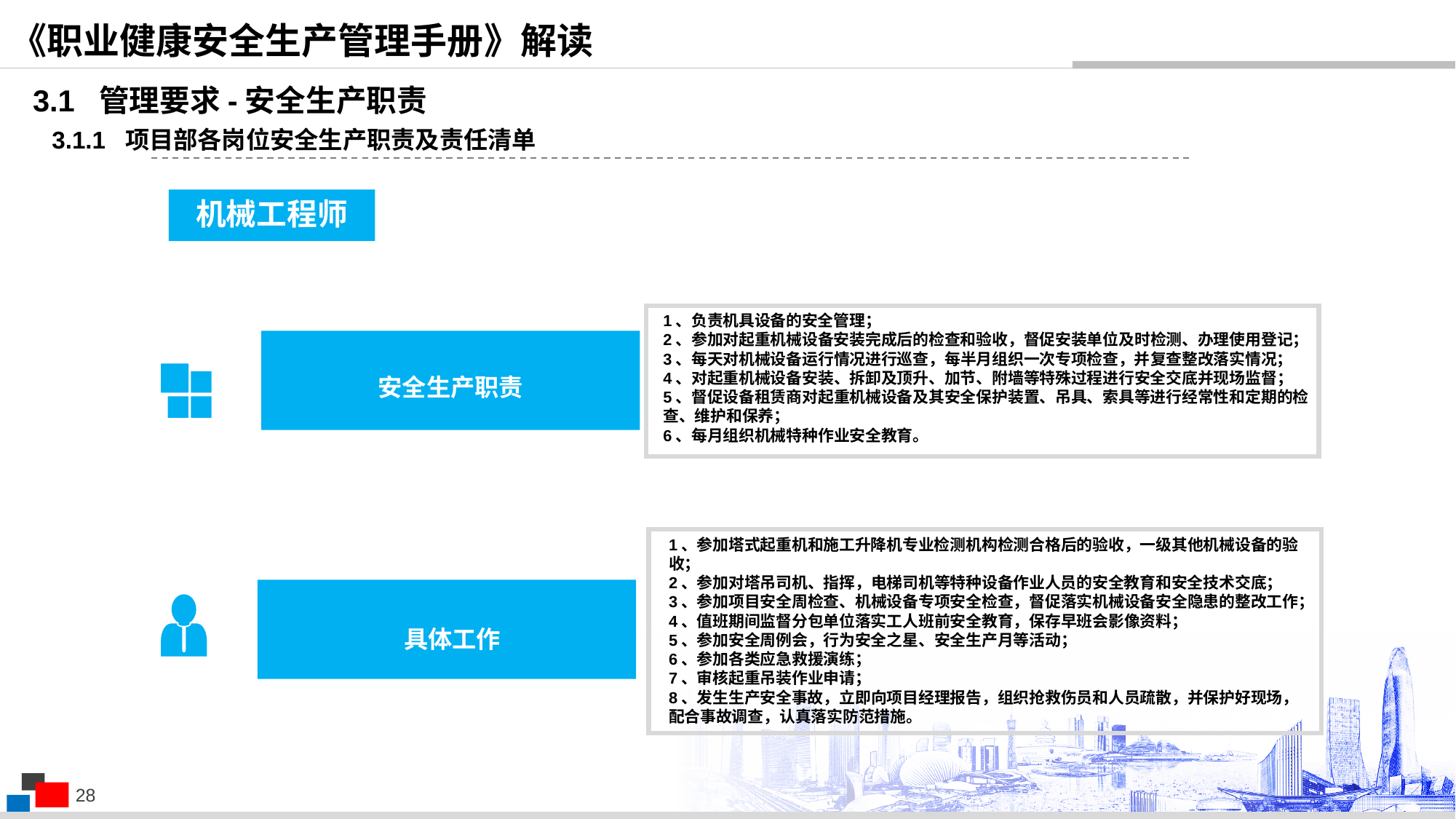

《职业健康安全生产管理手册》解读

3.1  管理要求-安全生产职责
3.1.1  项目部各岗位安全生产职责及责任清单
机械工程师

1、负责机具设备的安全管理；
2、参加对起重机械设备安装完成后的检查和验收，督促安装单位及时检测、办理使用登记；
3、每天对机械设备运行情况进行巡查，每半月组织一次专项检查，并复查整改落实情况；
4、对起重机械设备安装、拆卸及顶升、加节、附墙等特殊过程进行安全交底并现场监督；
5、督促设备租赁商对起重机械设备及其安全保护装置、吊具、索具等进行经常性和定期的检查、维护和保养；
6、每月组织机械特种作业安全教育。

安全生产职责

1、参加塔式起重机和施工升降机专业检测机构检测合格后的验收，一级其他机械设备的验收；
2、参加对塔吊司机、指挥，电梯司机等特种设备作业人员的安全教育和安全技术交底；
3、参加项目安全周检查、机械设备专项安全检查，督促落实机械设备安全隐患的整改工作；
4、值班期间监督分包单位落实工人班前安全教育，保存早班会影像资料；
5、参加安全周例会，行为安全之星、安全生产月等活动；
6、参加各类应急救援演练；
7、审核起重吊装作业申请；
8、发生生产安全事故，立即向项目经理报告，组织抢救伤员和人员疏散，并保护好现场，配合事故调查，认真落实防范措施。
具体工作